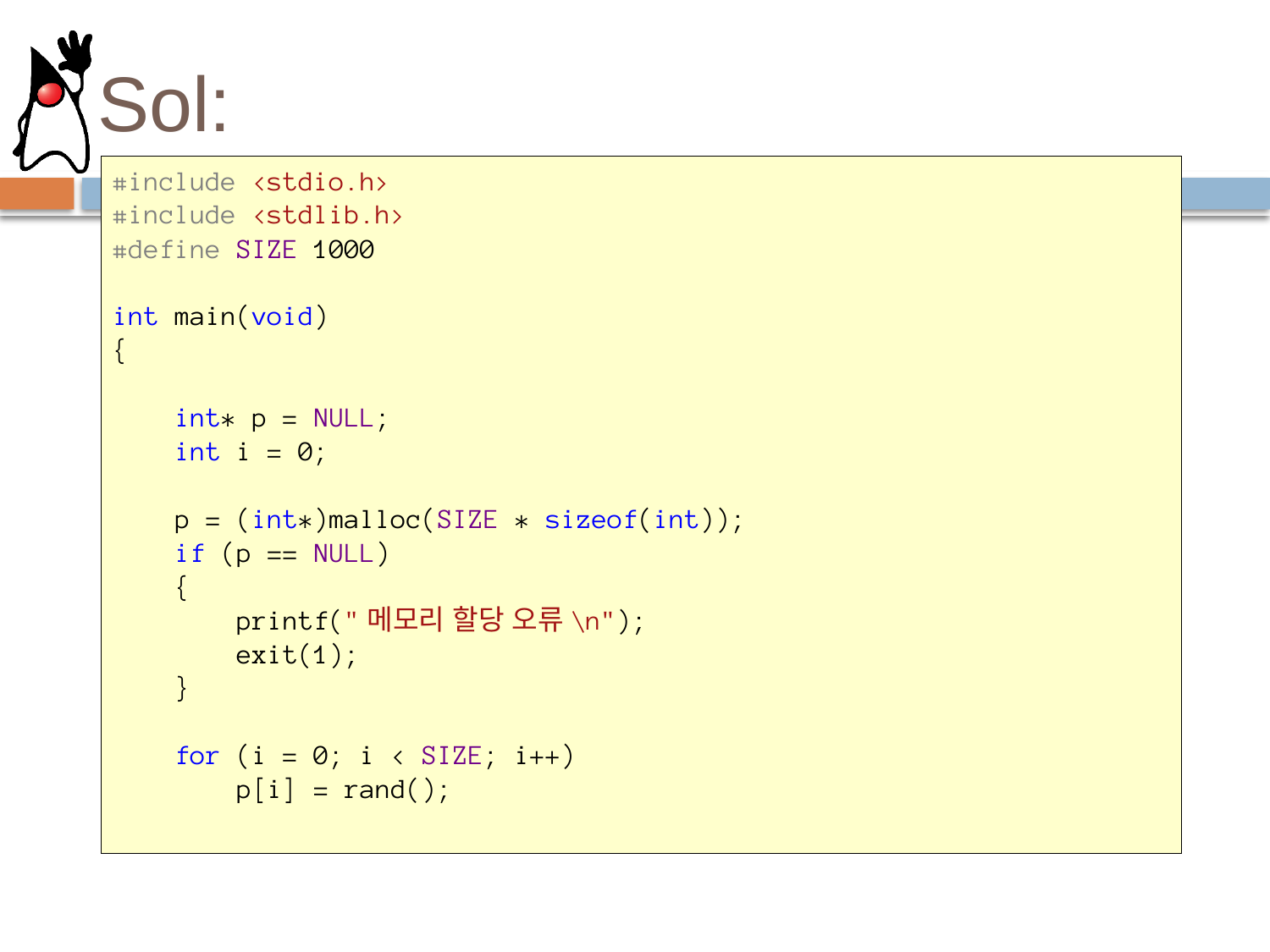

# Sol:
#include <stdio.h>
#include <stdlib.h>
#define SIZE 1000

int main(void)
{

    int* p = NULL;
    int i = 0;

    p = (int*)malloc(SIZE * sizeof(int));
    if (p == NULL)
    {
        printf("메모리 할당 오류\n");
        exit(1);
    }

    for (i = 0; i < SIZE; i++)
        p[i] = rand();